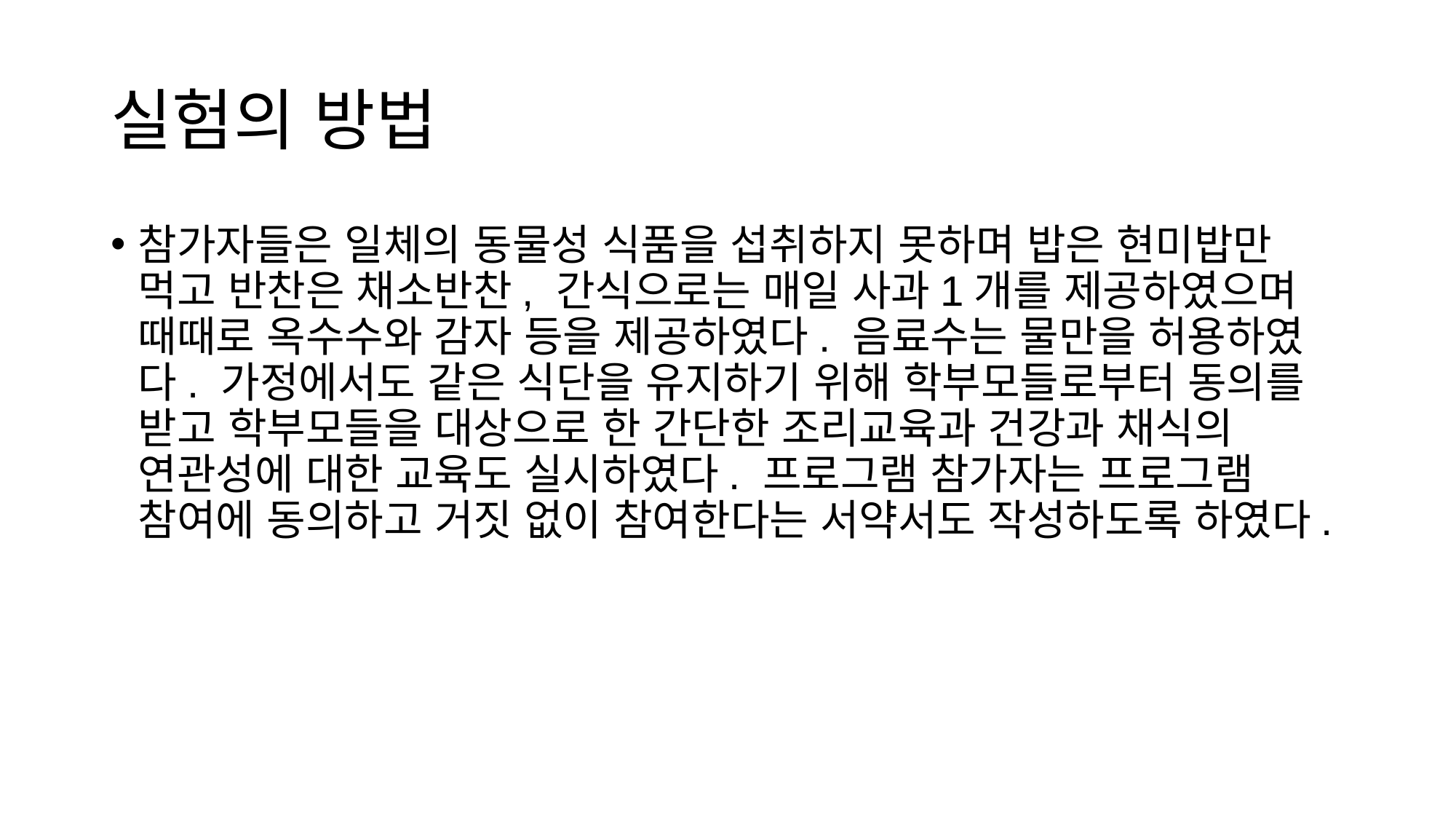

# 실험의 방법
참가자들은 일체의 동물성 식품을 섭취하지 못하며 밥은 현미밥만 먹고 반찬은 채소반찬, 간식으로는 매일 사과1개를 제공하였으며 때때로 옥수수와 감자 등을 제공하였다. 음료수는 물만을 허용하였다. 가정에서도 같은 식단을 유지하기 위해 학부모들로부터 동의를 받고 학부모들을 대상으로 한 간단한 조리교육과 건강과 채식의 연관성에 대한 교육도 실시하였다. 프로그램 참가자는 프로그램 참여에 동의하고 거짓 없이 참여한다는 서약서도 작성하도록 하였다.